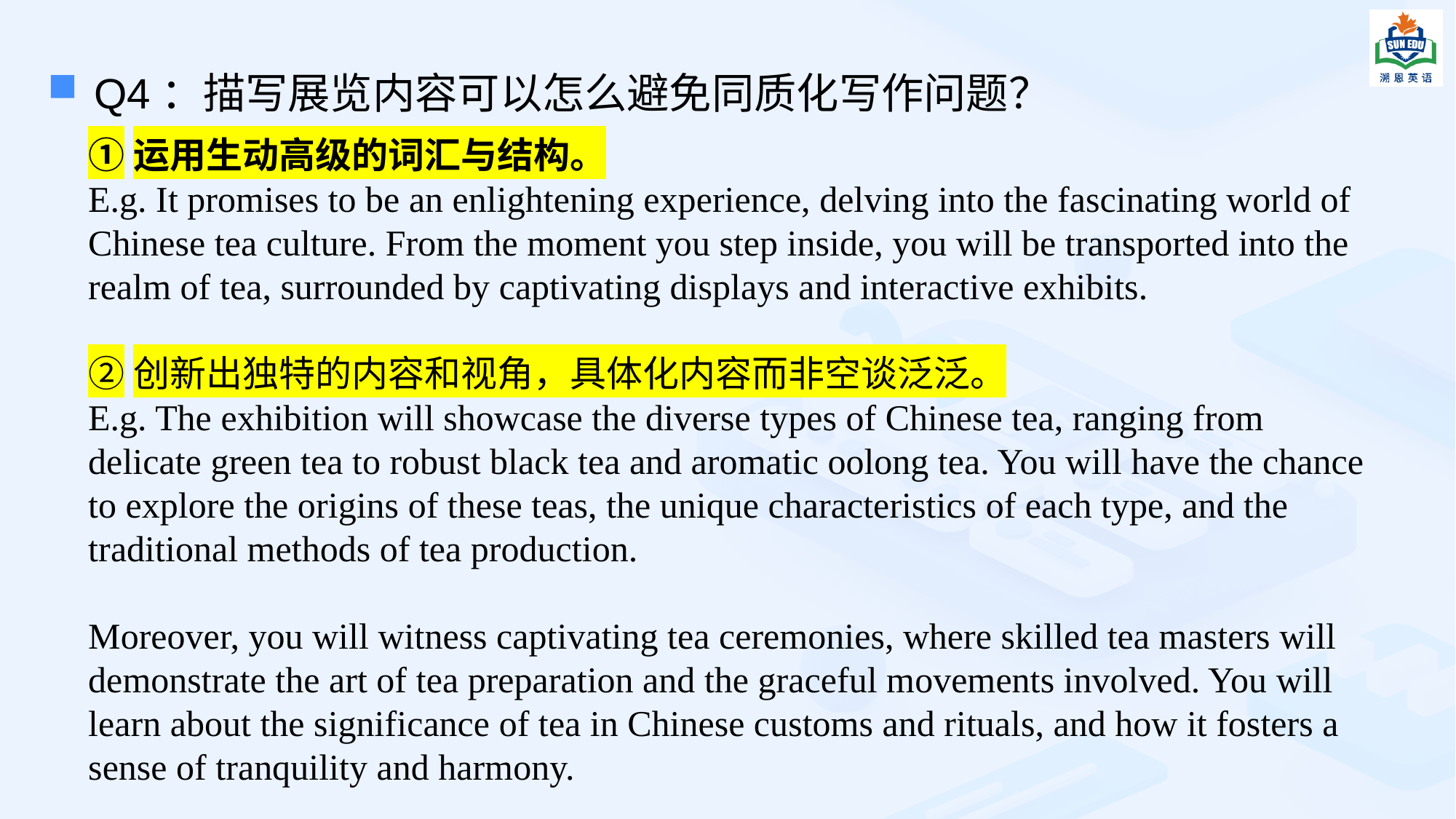

Q4：描写展览内容可以怎么避免同质化写作问题？
①运用生动高级的词汇与结构。
E.g. It promises to be an enlightening experience, delving into the fascinating world of Chinese tea culture. From the moment you step inside, you will be transported into the realm of tea, surrounded by captivating displays and interactive exhibits.

②创新出独特的内容和视角，具体化内容而非空谈泛泛。
E.g. The exhibition will showcase the diverse types of Chinese tea, ranging from delicate green tea to robust black tea and aromatic oolong tea. You will have the chance to explore the origins of these teas, the unique characteristics of each type, and the traditional methods of tea production.

Moreover, you will witness captivating tea ceremonies, where skilled tea masters will demonstrate the art of tea preparation and the graceful movements involved. You will learn about the significance of tea in Chinese customs and rituals, and how it fosters a sense of tranquility and harmony.